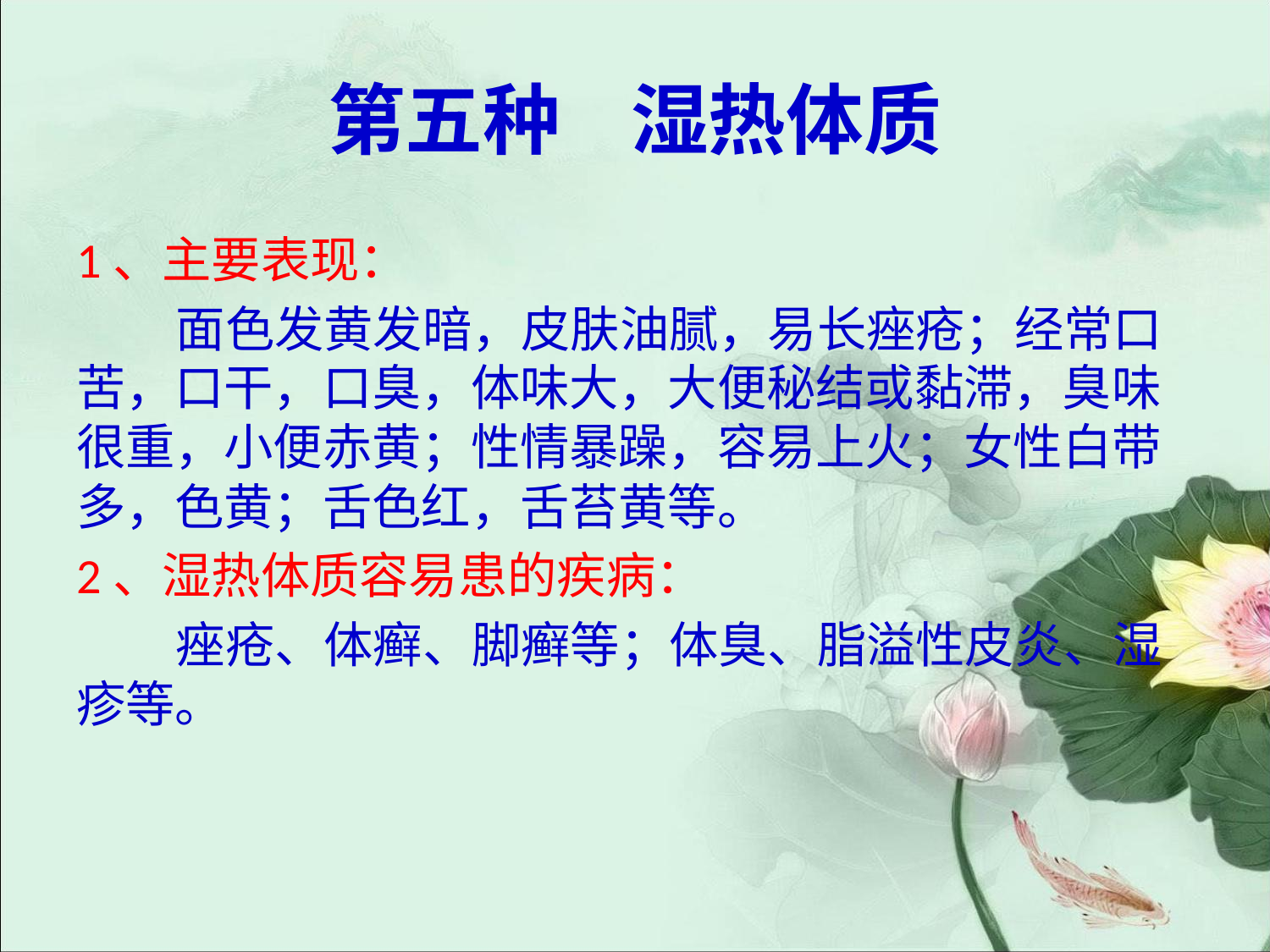

# 第五种    湿热体质
1、主要表现：
        面色发黄发暗，皮肤油腻，易长痤疮；经常口苦，口干，口臭，体味大，大便秘结或黏滞，臭味很重，小便赤黄；性情暴躁，容易上火；女性白带多，色黄；舌色红，舌苔黄等。
2、湿热体质容易患的疾病：
        痤疮、体癣、脚癣等；体臭、脂溢性皮炎、湿疹等。